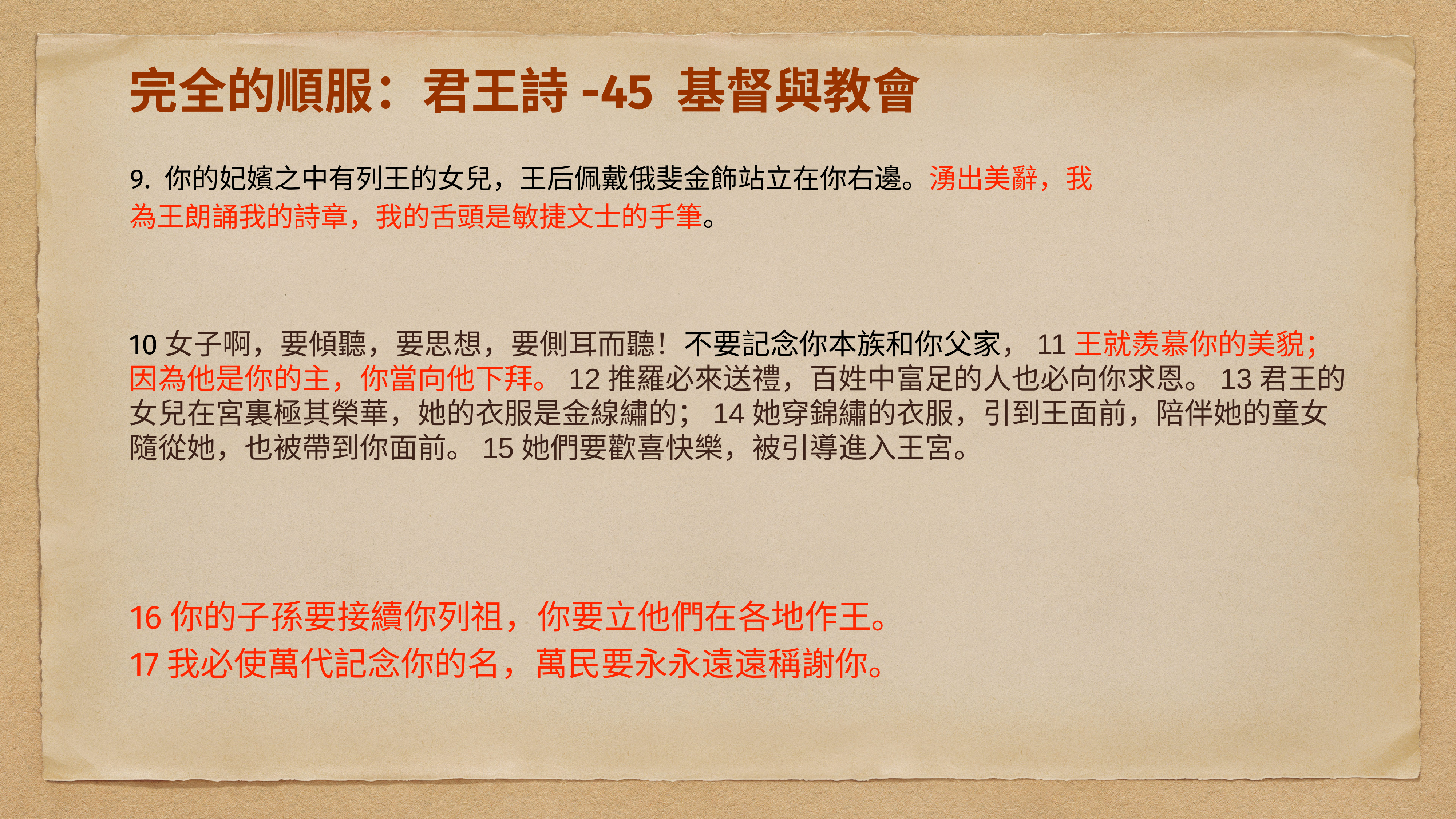

# 完全的順服：君王詩-45 基督與教會
9. 你的妃嬪之中有列王的女兒，王后佩戴俄斐金飾站立在你右邊。湧出美辭，我為王朗誦我的詩章，我的舌頭是敏捷文士的手筆。
10女子啊，要傾聽，要思想，要側耳而聽！不要記念你本族和你父家，11王就羨慕你的美貌；因為他是你的主，你當向他下拜。12推羅必來送禮，百姓中富足的人也必向你求恩。13君王的女兒在宮裏極其榮華，她的衣服是金線繡的；14她穿錦繡的衣服，引到王面前，陪伴她的童女隨從她，也被帶到你面前。15她們要歡喜快樂，被引導進入王宮。
16你的子孫要接續你列祖，你要立他們在各地作王。
17我必使萬代記念你的名，萬民要永永遠遠稱謝你。